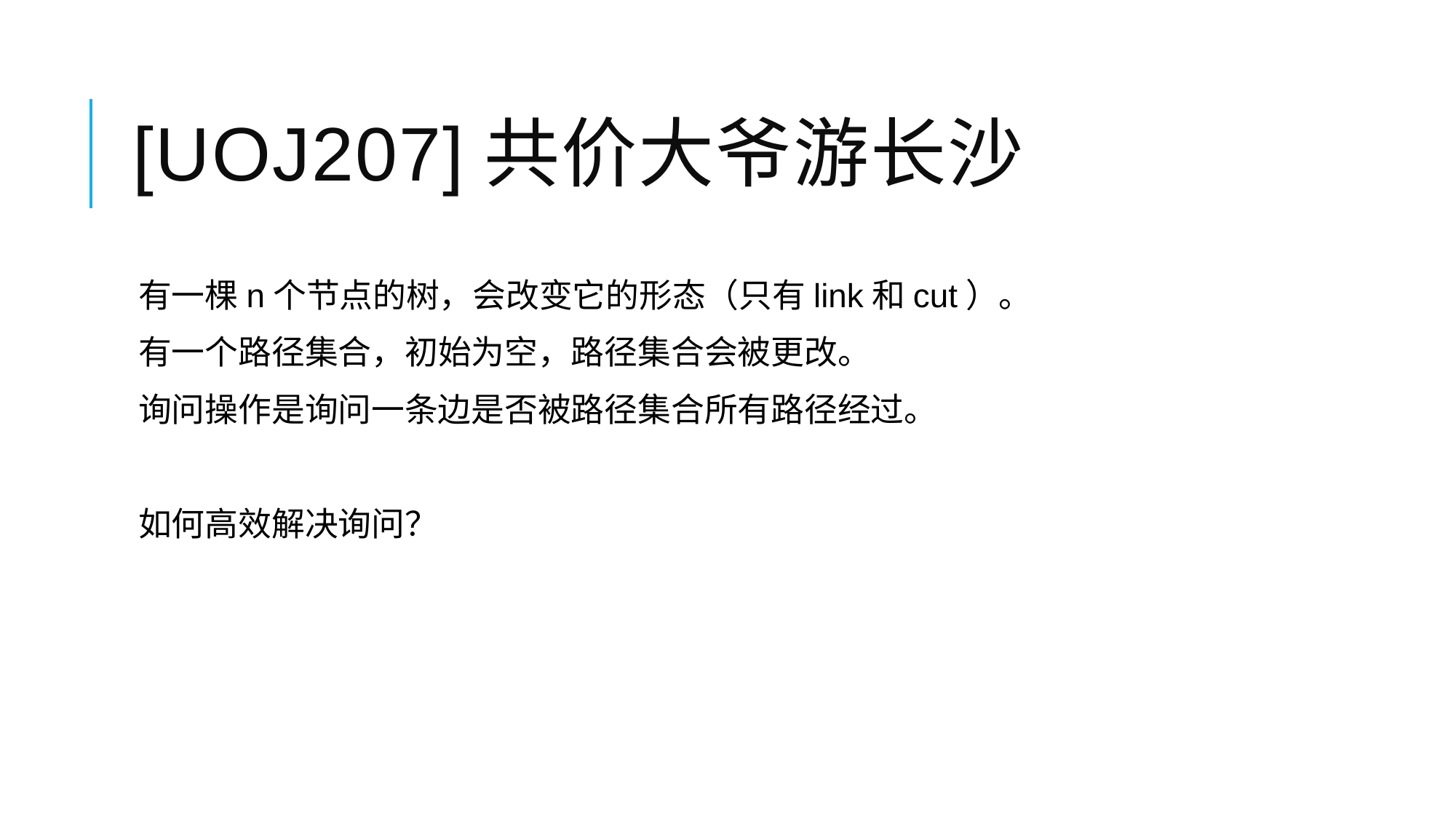

# [UOJ207]共价大爷游长沙
有一棵n个节点的树，会改变它的形态（只有link和cut）。
有一个路径集合，初始为空，路径集合会被更改。
询问操作是询问一条边是否被路径集合所有路径经过。

如何高效解决询问？